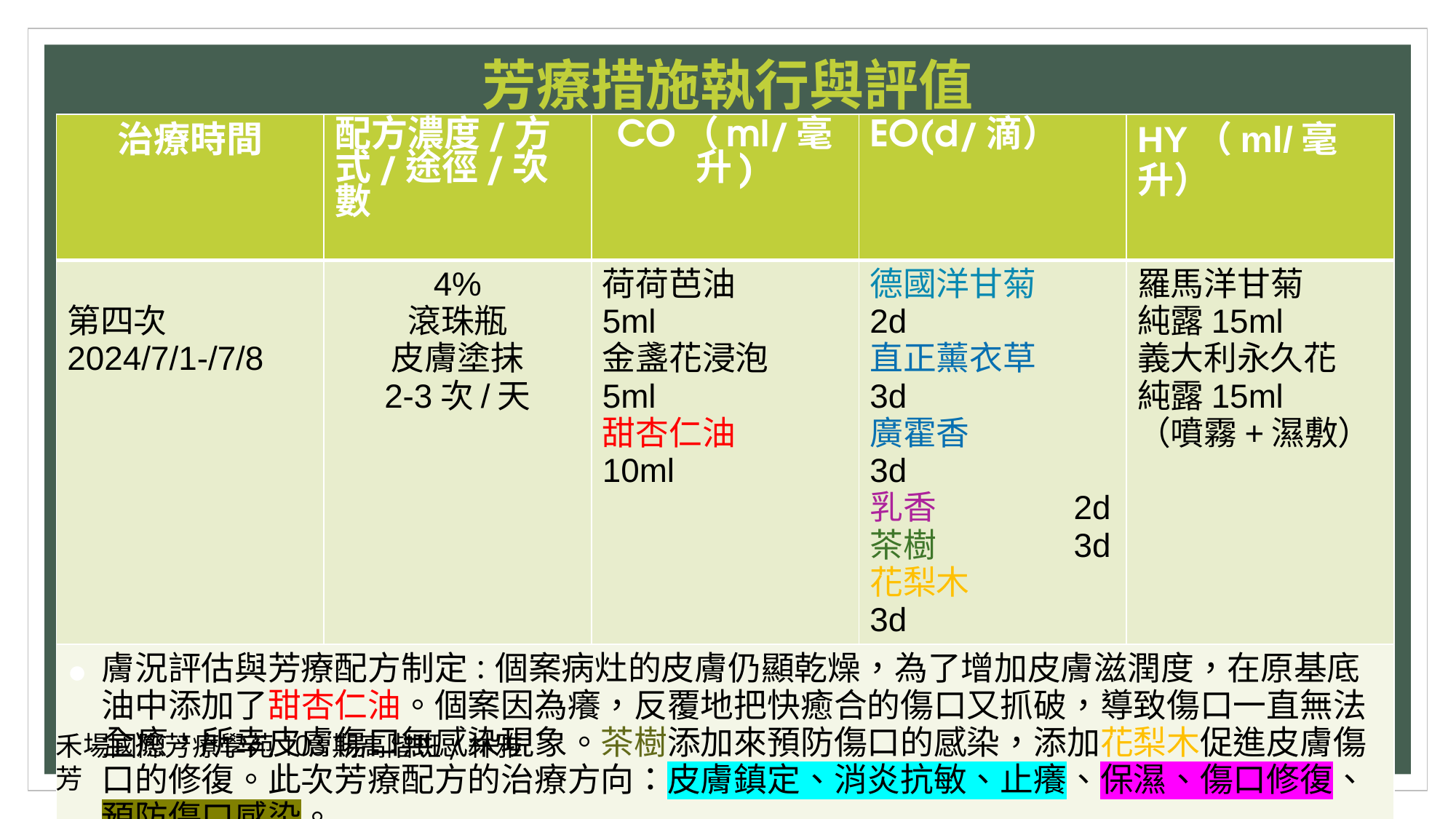

# 芳療措施執行與評值
| 治療時間 | 配方濃度/方式/途徑/次數 | CO（ml/毫升) | EO(d/滴） | HY（ml/毫升） |
| --- | --- | --- | --- | --- |
| 第四次 2024/7/1-/7/8 | 4% 滾珠瓶 皮膚塗抹 2-3次/天 | 荷荷芭油 5ml 金盞花浸泡 5ml 甜杏仁油 10ml | 德國洋甘菊 2d 直正薰衣草 3d 廣霍香 3d 乳香 2d 茶樹 3d 花梨木 3d | 羅馬洋甘菊 純露15ml 義大利永久花 純露15ml （噴霧+濕敷） |
| 膚況評估與芳療配方制定：個案病灶的皮膚仍顯乾燥，為了增加皮膚滋潤度，在原基底油中添加了甜杏仁油。個案因為癢，反覆地把快癒合的傷口又抓破，導致傷口一直無法全癒，所幸皮膚傷口無感染現象。茶樹添加來預防傷口的感染，添加花梨木促進皮膚傷口的修復。此次芳療配方的治療方向：皮膚鎮定、消炎抗敏、止癢、保濕、傷口修復、預防傷口感染。 |  |  |  |  |

禾場國際芳療學苑103期高階班/林雅芳